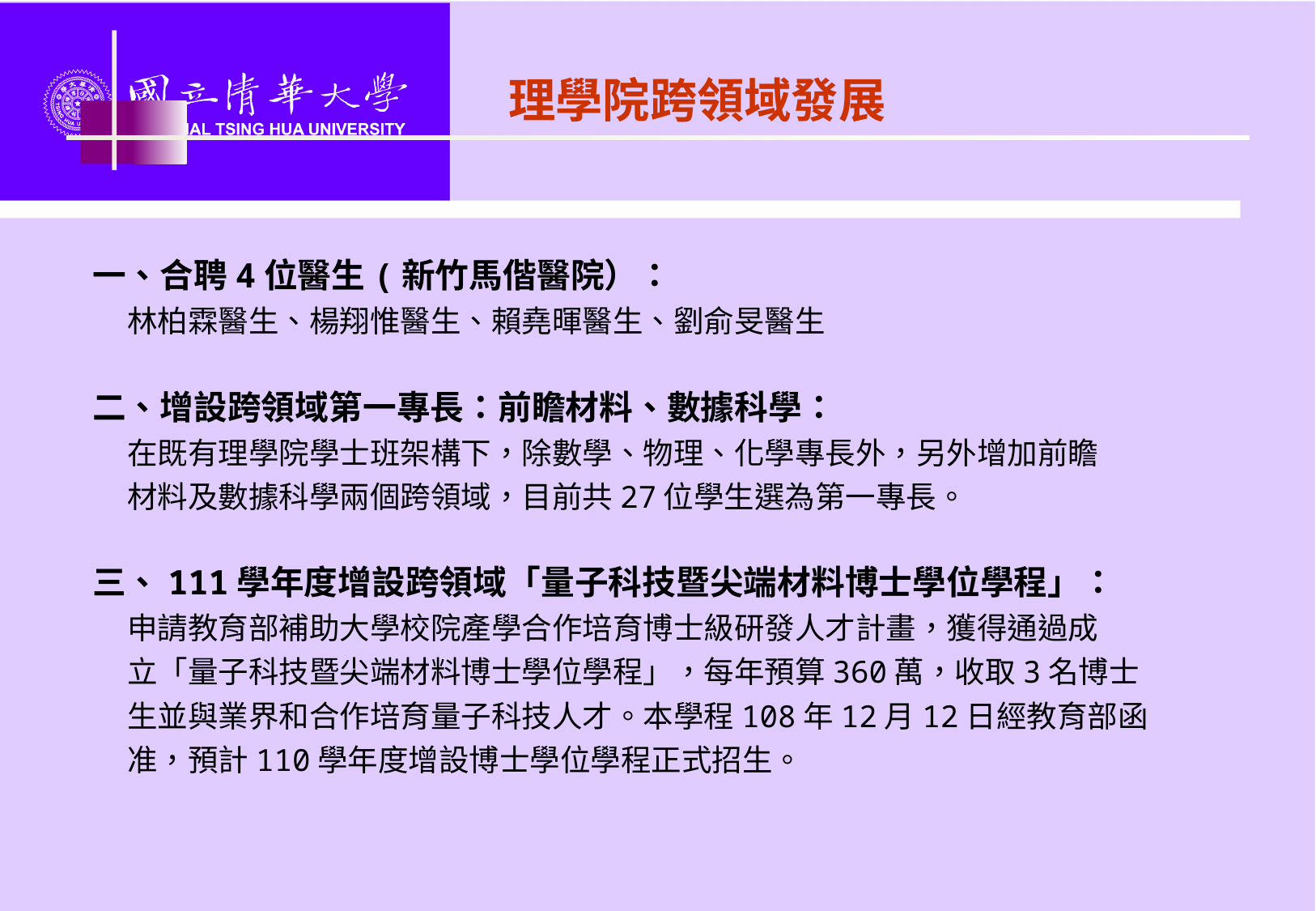

理學院跨領域發展

一、合聘4位醫生(新竹馬偕醫院）：
    林柏霖醫生、楊翔惟醫生、賴堯暉醫生、劉俞旻醫生

二、增設跨領域第一專長：前瞻材料、數據科學：
    在既有理學院學士班架構下，除數學、物理、化學專長外，另外增加前瞻
    材料及數據科學兩個跨領域，目前共27位學生選為第一專長。

三、111學年度增設跨領域「量子科技暨尖端材料博士學位學程」：
    申請教育部補助大學校院產學合作培育博士級研發人才計畫，獲得通過成
    立「量子科技暨尖端材料博士學位學程」，每年預算360萬，收取3名博士
    生並與業界和合作培育量子科技人才。本學程108年12月12日經教育部函
    准，預計110學年度增設博士學位學程正式招生。